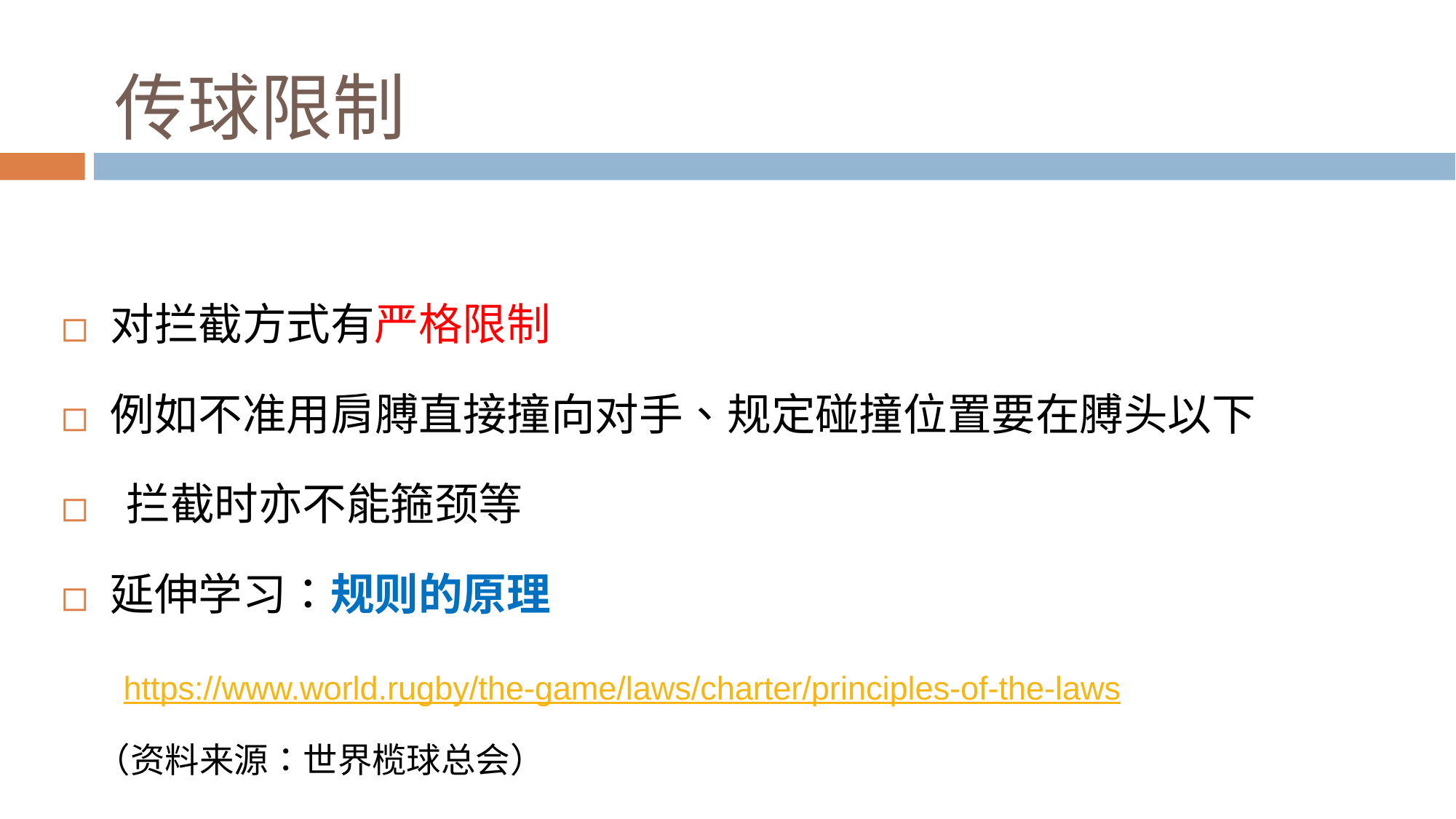

# 传球限制
对拦截方式有严格限制
例如不准用肩膊直接撞向对手、规定碰撞位置要在膊头以下
 拦截时亦不能箍颈等
延伸学习：规则的原理
	https://www.world.rugby/the-game/laws/charter/principles-of-the-laws
　（资料来源：世界榄球总会）